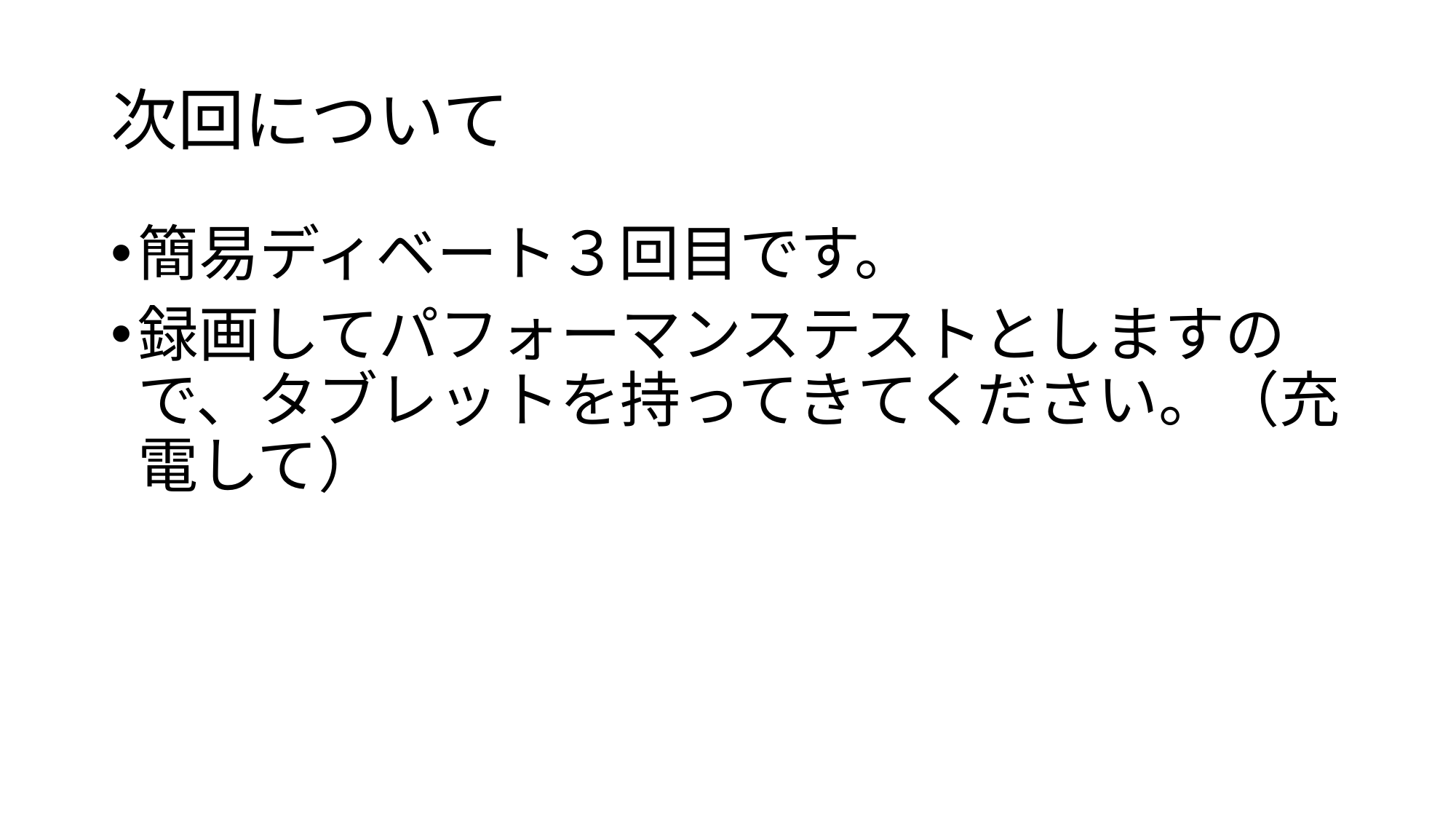

# 次回について
簡易ディベート３回目です。
録画してパフォーマンステストとしますので、タブレットを持ってきてください。（充電して）